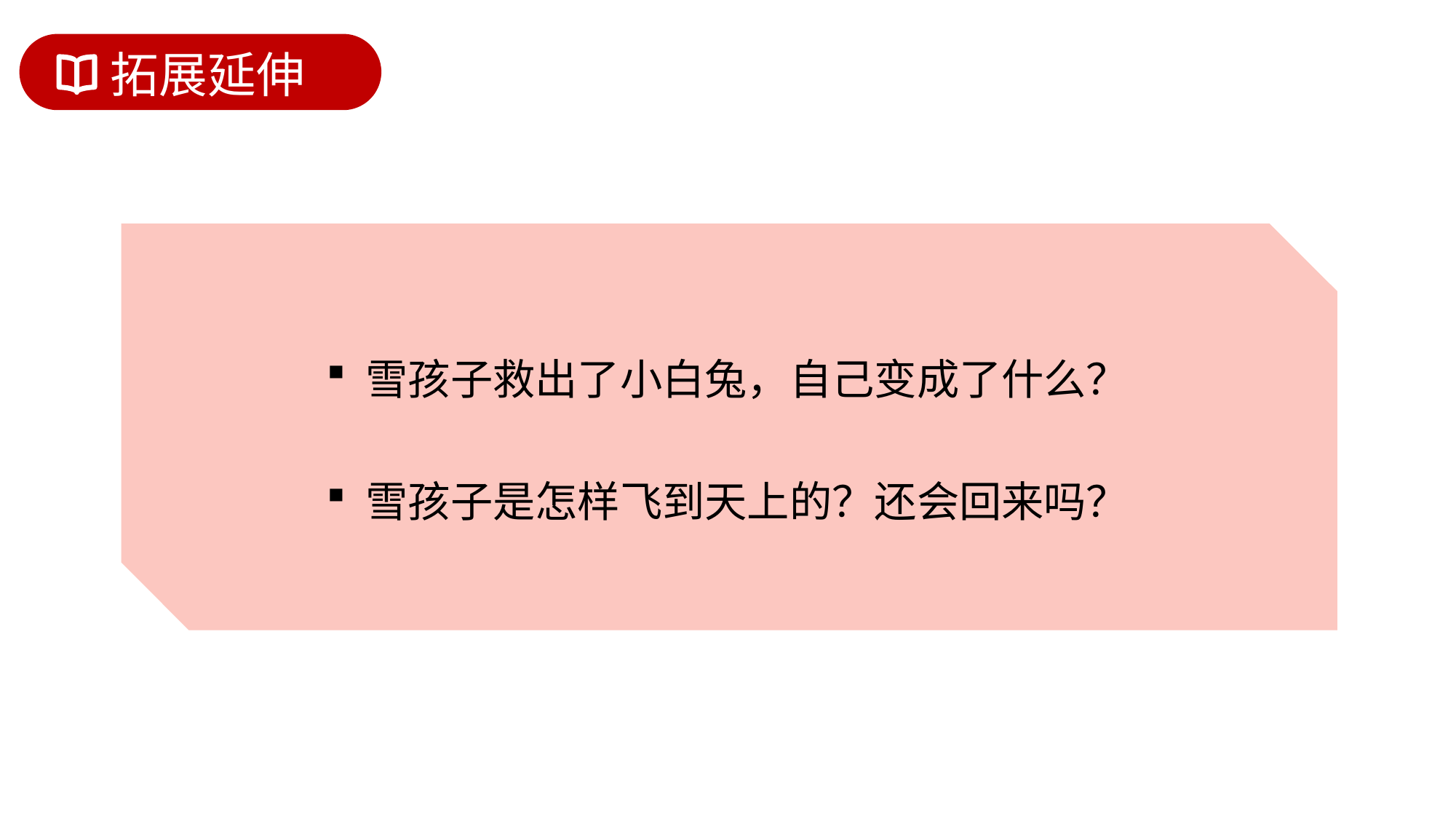

拓展延伸

 雪孩子救出了小白兔，自己变成了什么？
 雪孩子是怎样飞到天上的？还会回来吗？